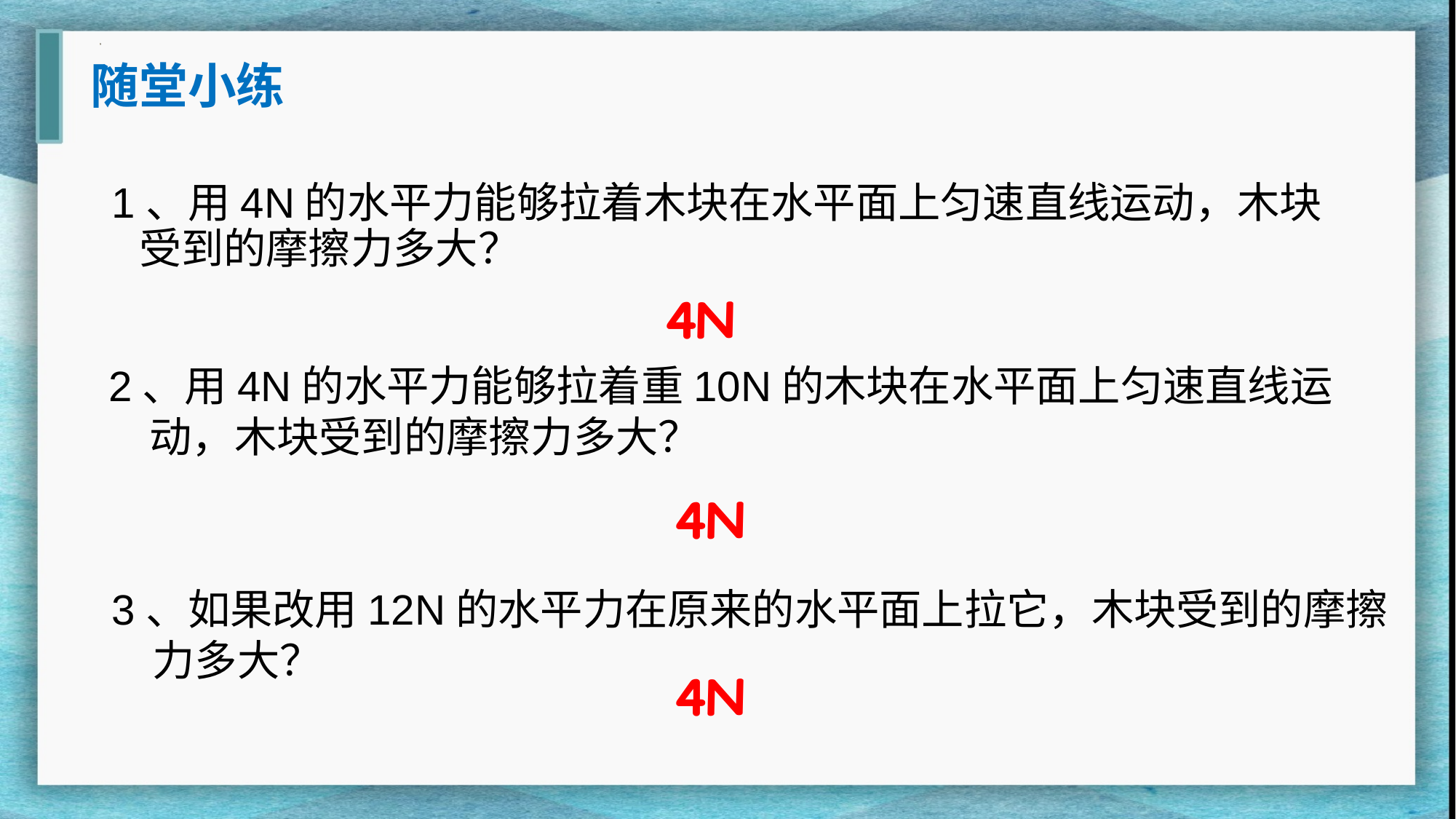

随堂小练
1、用4N的水平力能够拉着木块在水平面上匀速直线运动，木块受到的摩擦力多大？
4N
2、用4N的水平力能够拉着重10N的木块在水平面上匀速直线运动，木块受到的摩擦力多大？
4N
3、如果改用12N的水平力在原来的水平面上拉它，木块受到的摩擦力多大？
4N